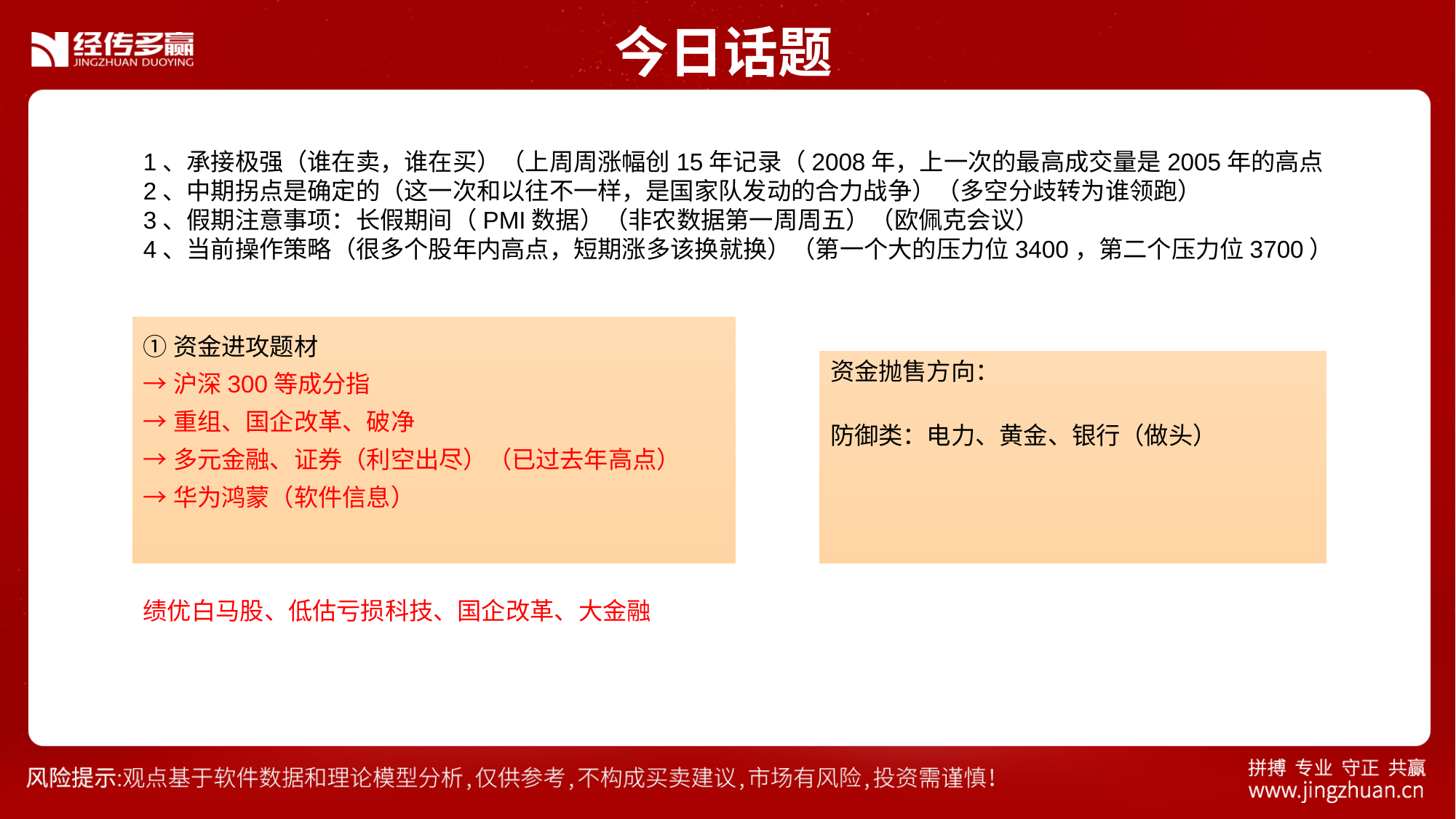

今日话题

1、承接极强（谁在卖，谁在买）（上周周涨幅创15年记录（2008年，上一次的最高成交量是2005年的高点
2、中期拐点是确定的（这一次和以往不一样，是国家队发动的合力战争）（多空分歧转为谁领跑）
3、假期注意事项：长假期间（PMI数据）（非农数据第一周周五）（欧佩克会议）
4、当前操作策略（很多个股年内高点，短期涨多该换就换）（第一个大的压力位3400，第二个压力位3700）
①资金进攻题材
→沪深300等成分指
→重组、国企改革、破净
→多元金融、证券（利空出尽）（已过去年高点）
→华为鸿蒙（软件信息）

绩优白马股、低估亏损科技、国企改革、大金融

资金抛售方向：

防御类：电力、黄金、银行（做头）